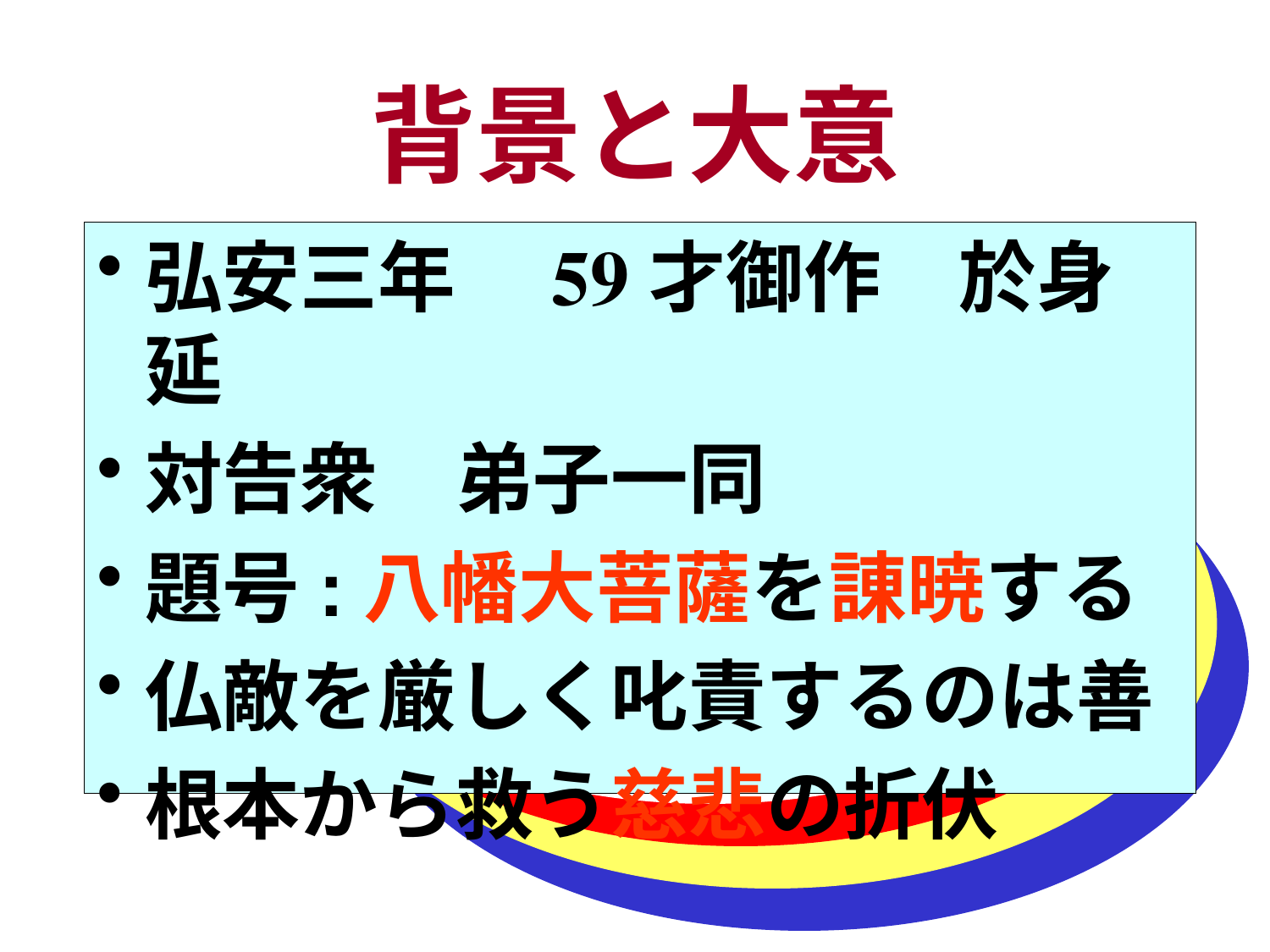

# 背景と大意
弘安三年　59才御作　於身延
対告衆　弟子一同
題号:八幡大菩薩を諌暁する
仏敵を厳しく叱責するのは善
根本から救う慈悲の折伏